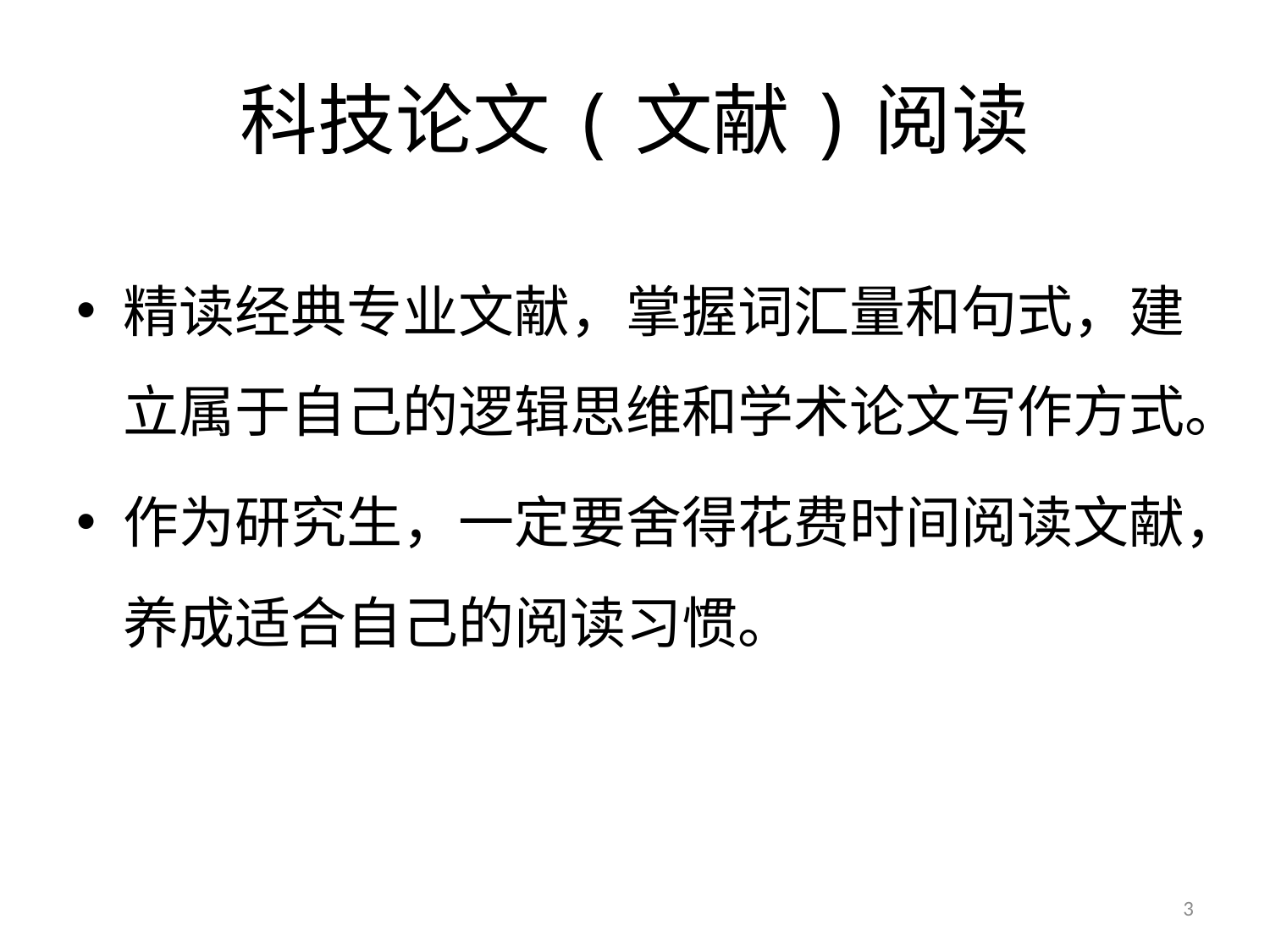

# 科技论文(文献)阅读
精读经典专业文献，掌握词汇量和句式，建立属于自己的逻辑思维和学术论文写作方式。
作为研究生，一定要舍得花费时间阅读文献，养成适合自己的阅读习惯。
3